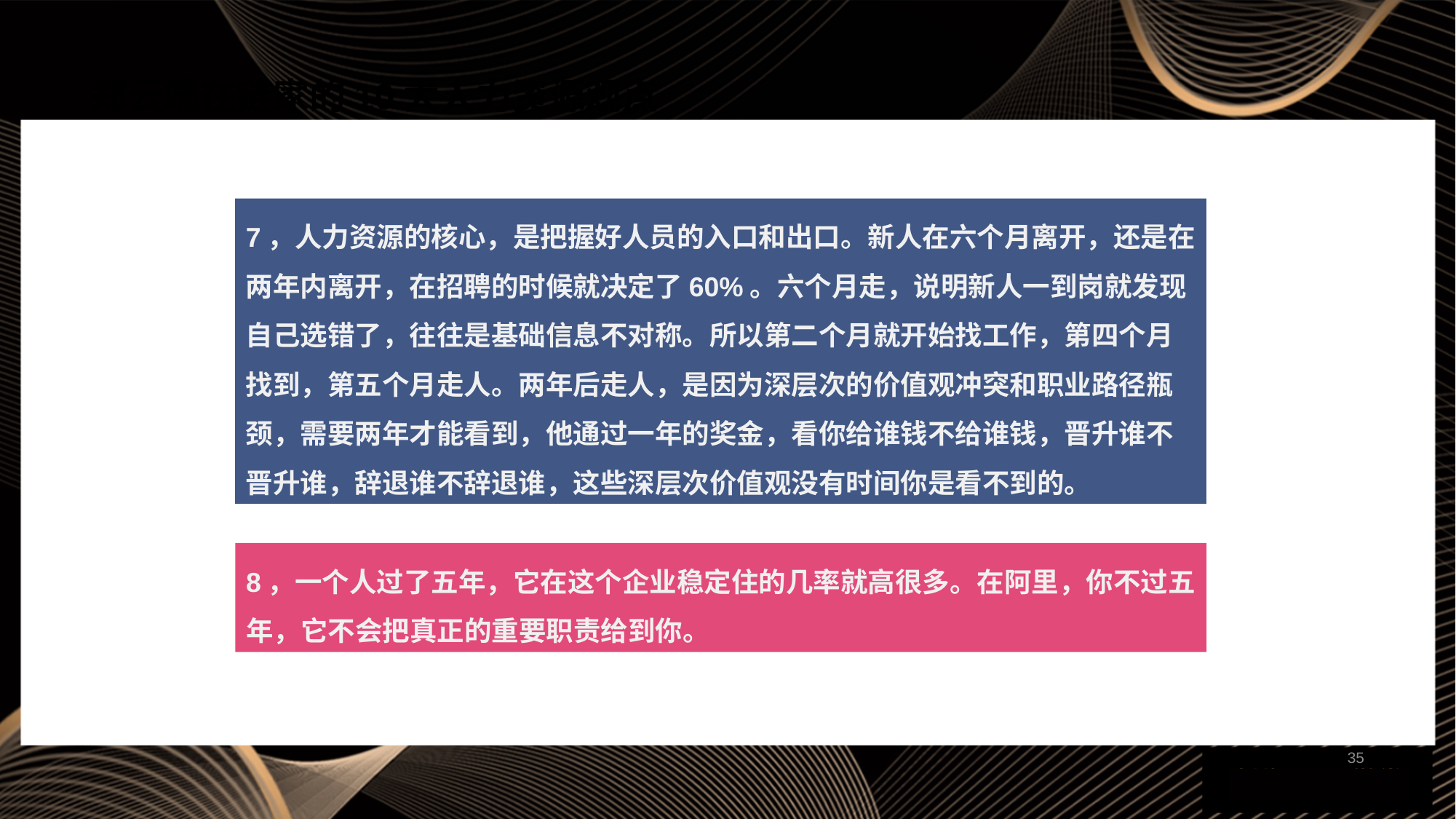

# 郑云端在链家的10大人力资源观点
7，人力资源的核心，是把握好人员的入口和出口。新人在六个月离开，还是在两年内离开，在招聘的时候就决定了60%。六个月走，说明新人一到岗就发现自己选错了，往往是基础信息不对称。所以第二个月就开始找工作，第四个月找到，第五个月走人。两年后走人，是因为深层次的价值观冲突和职业路径瓶颈，需要两年才能看到，他通过一年的奖金，看你给谁钱不给谁钱，晋升谁不晋升谁，辞退谁不辞退谁，这些深层次价值观没有时间你是看不到的。
8，一个人过了五年，它在这个企业稳定住的几率就高很多。在阿里，你不过五年，它不会把真正的重要职责给到你。
35